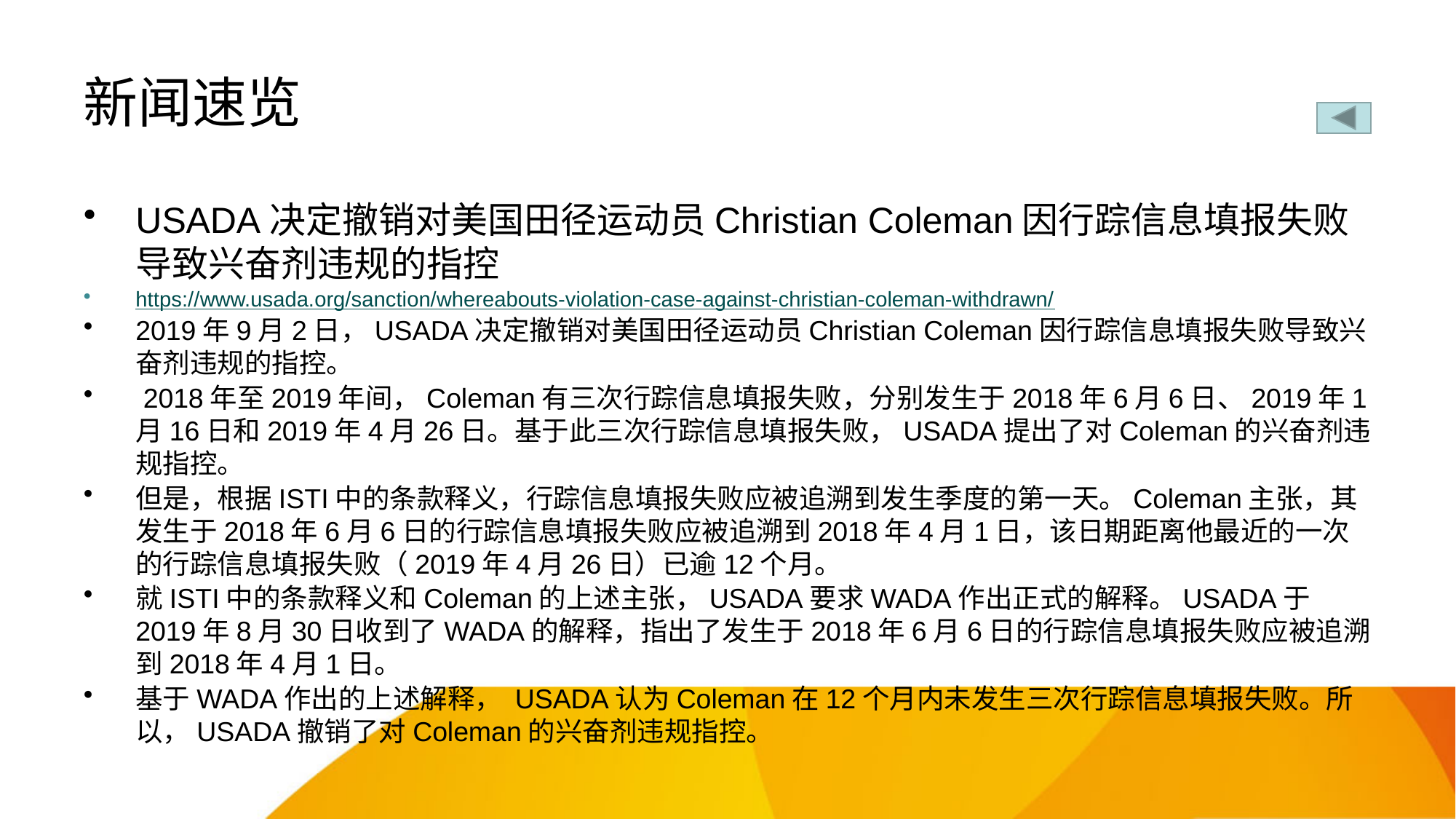

# 新闻速览

USADA决定撤销对美国田径运动员Christian Coleman因行踪信息填报失败导致兴奋剂违规的指控
https://www.usada.org/sanction/whereabouts-violation-case-against-christian-coleman-withdrawn/
2019年9月2日，USADA决定撤销对美国田径运动员Christian Coleman因行踪信息填报失败导致兴奋剂违规的指控。
 2018年至2019年间，Coleman有三次行踪信息填报失败，分别发生于2018年6月6日、2019年1月16日和2019年4月26日。基于此三次行踪信息填报失败，USADA提出了对Coleman的兴奋剂违规指控。
但是，根据ISTI中的条款释义，行踪信息填报失败应被追溯到发生季度的第一天。Coleman主张，其发生于2018年6月6日的行踪信息填报失败应被追溯到2018年4月1日，该日期距离他最近的一次的行踪信息填报失败（2019年4月26日）已逾12个月。
就ISTI中的条款释义和Coleman的上述主张，USADA要求WADA作出正式的解释。USADA于2019年8月30日收到了WADA的解释，指出了发生于2018年6月6日的行踪信息填报失败应被追溯到2018年4月1日。
基于WADA作出的上述解释， USADA认为Coleman在12个月内未发生三次行踪信息填报失败。所以，USADA撤销了对Coleman的兴奋剂违规指控。